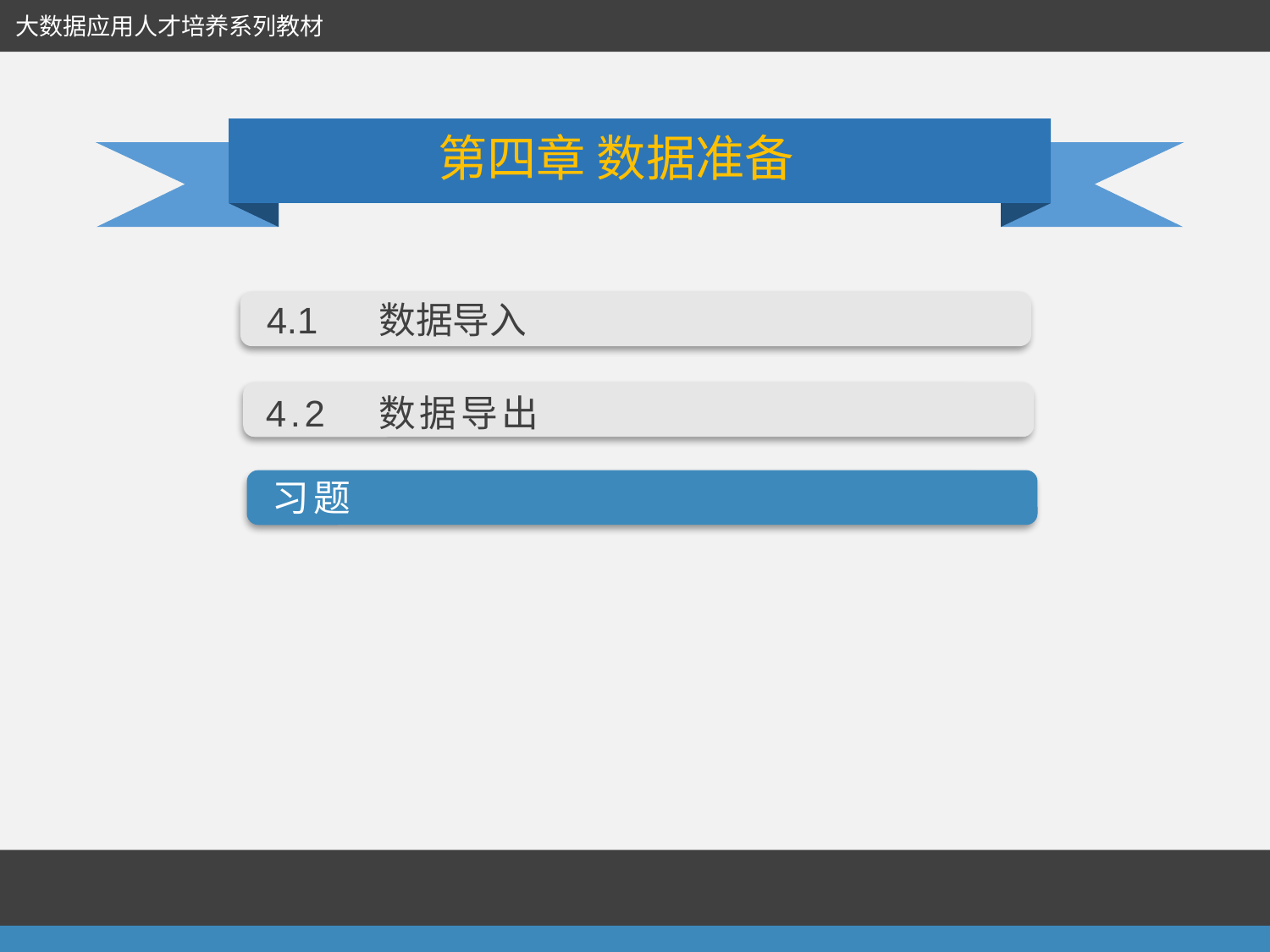

大数据应用人才培养系列教材

第四章 数据准备
 4.1     数据导入

4.2　数据导出
习题